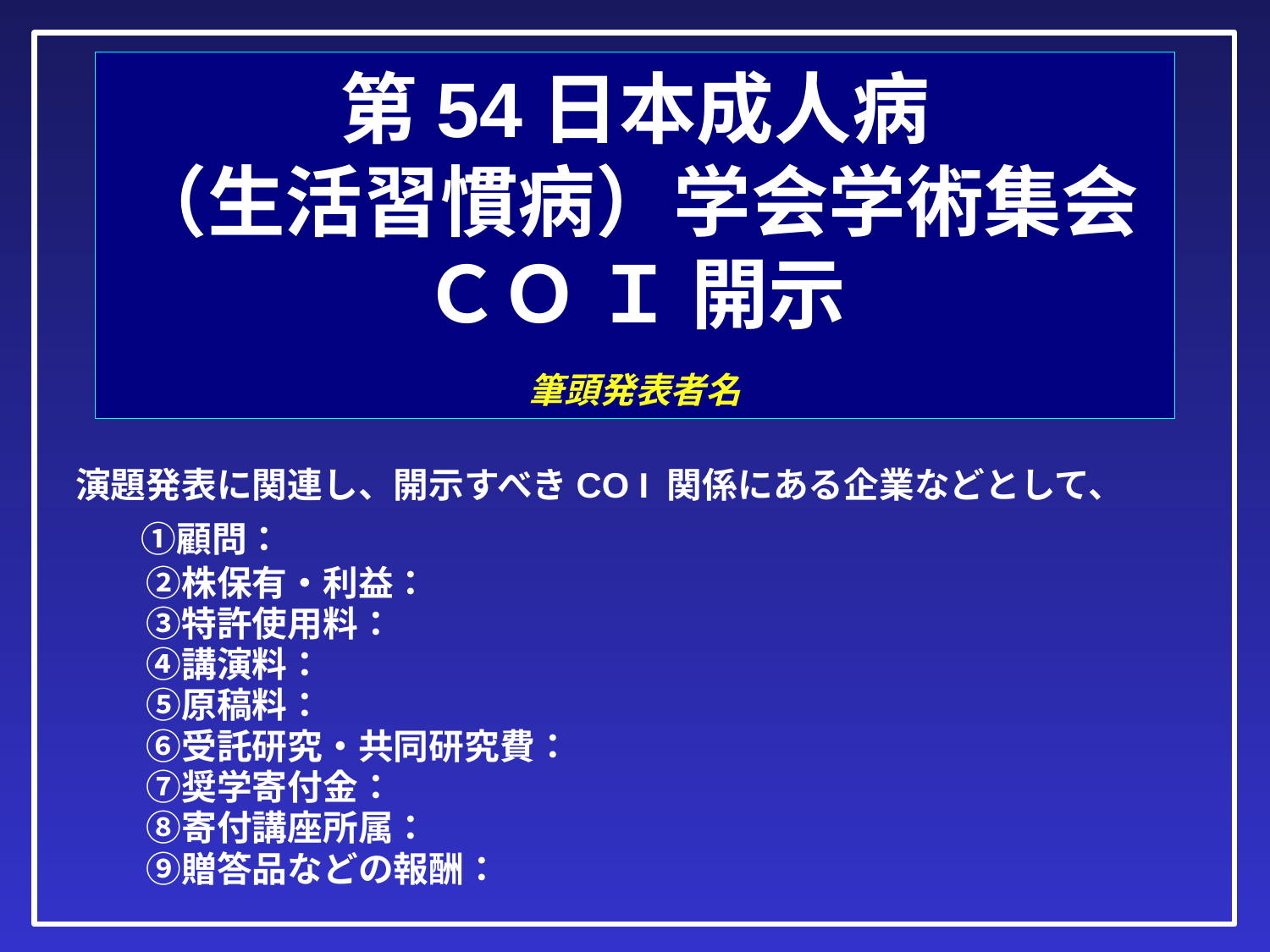

# 第54日本成人病 （生活習慣病）学会学術集会 ＣＯ Ｉ 開示 　 筆頭発表者名
演題発表に関連し、開示すべきCO I 関係にある企業などとして、
　  ①顧問：
　　②株保有・利益：
　　③特許使用料：
　　④講演料：
　　⑤原稿料：
　　⑥受託研究・共同研究費：
　　⑦奨学寄付金：
　　⑧寄付講座所属：
　　⑨贈答品などの報酬：